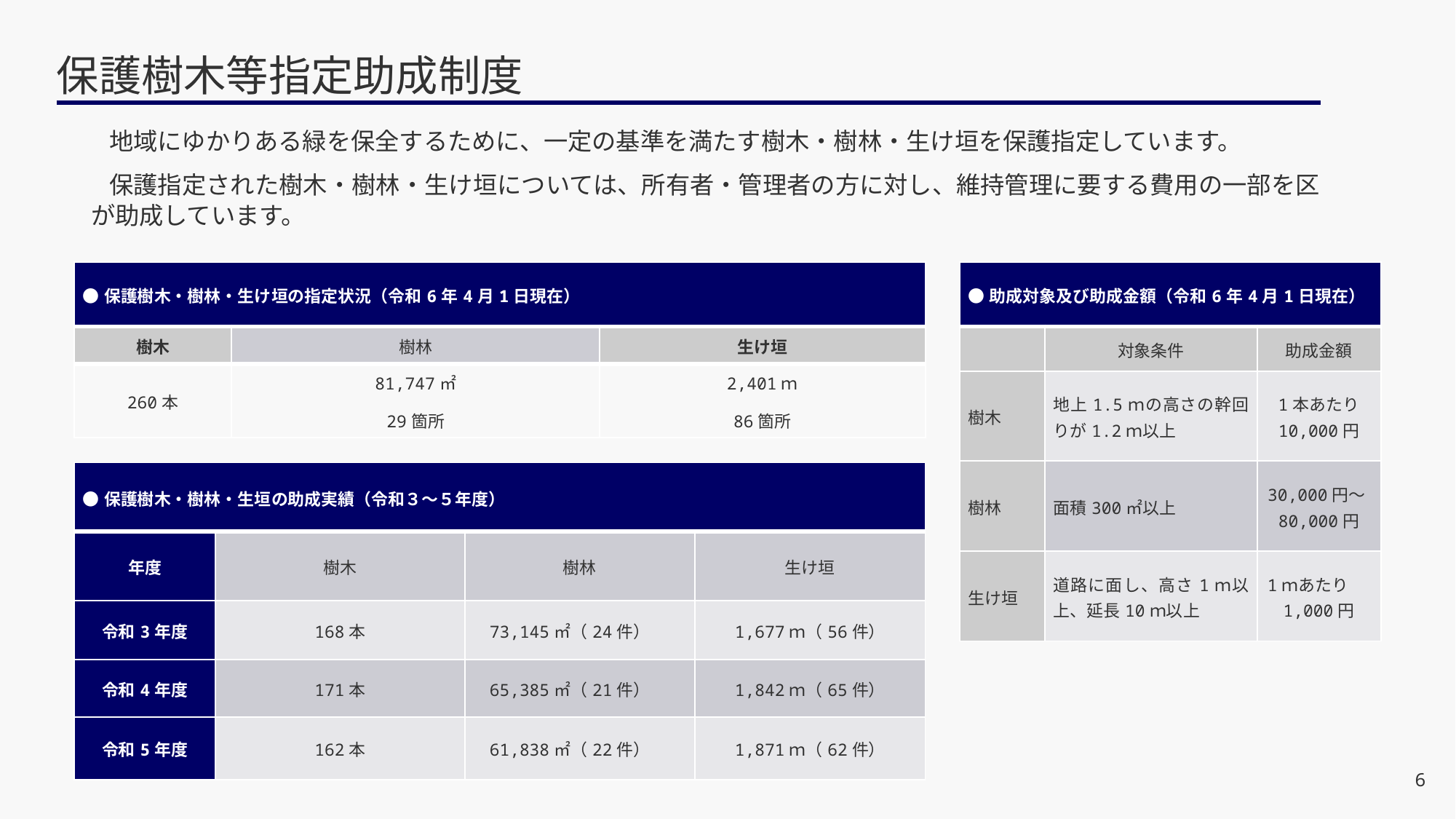

# 保護樹木等指定助成制度
地域にゆかりある緑を保全するために、一定の基準を満たす樹木・樹林・生け垣を保護指定しています。
保護指定された樹木・樹林・生け垣については、所有者・管理者の方に対し、維持管理に要する費用の一部を区が助成しています。
| ●保護樹木・樹林・生け垣の指定状況（令和6年4月1日現在） |  |  |
| --- | --- | --- |
| 樹木 | 樹林 | 生け垣 |
| 260本 | 81,747㎡ 29箇所 | 2,401ｍ 86箇所 |
| ●助成対象及び助成金額（令和6年4月1日現在） |  |  |
| --- | --- | --- |
|  | 対象条件 | 助成金額 |
| 樹木 | 地上1.5ｍの高さの幹回りが1.2ｍ以上 | 1本あたり 10,000円 |
| 樹林 | 面積300㎡以上 | 30,000円～80,000円 |
| 生け垣 | 道路に面し、高さ1ｍ以上、延長10ｍ以上 | 1ｍあたり　1,000円 |
| ●保護樹木・樹林・生垣の助成実績（令和３～５年度） |  |  |  |
| --- | --- | --- | --- |
| 年度 | 樹木 | 樹林 | 生け垣 |
| 令和3年度 | 168本 | 73,145㎡（24件） | 1,677ｍ（56件） |
| 令和4年度 | 171本 | 65,385㎡（21件） | 1,842ｍ（65件） |
| 令和5年度 | 162本 | 61,838㎡（22件） | 1,871ｍ（62件） |
6